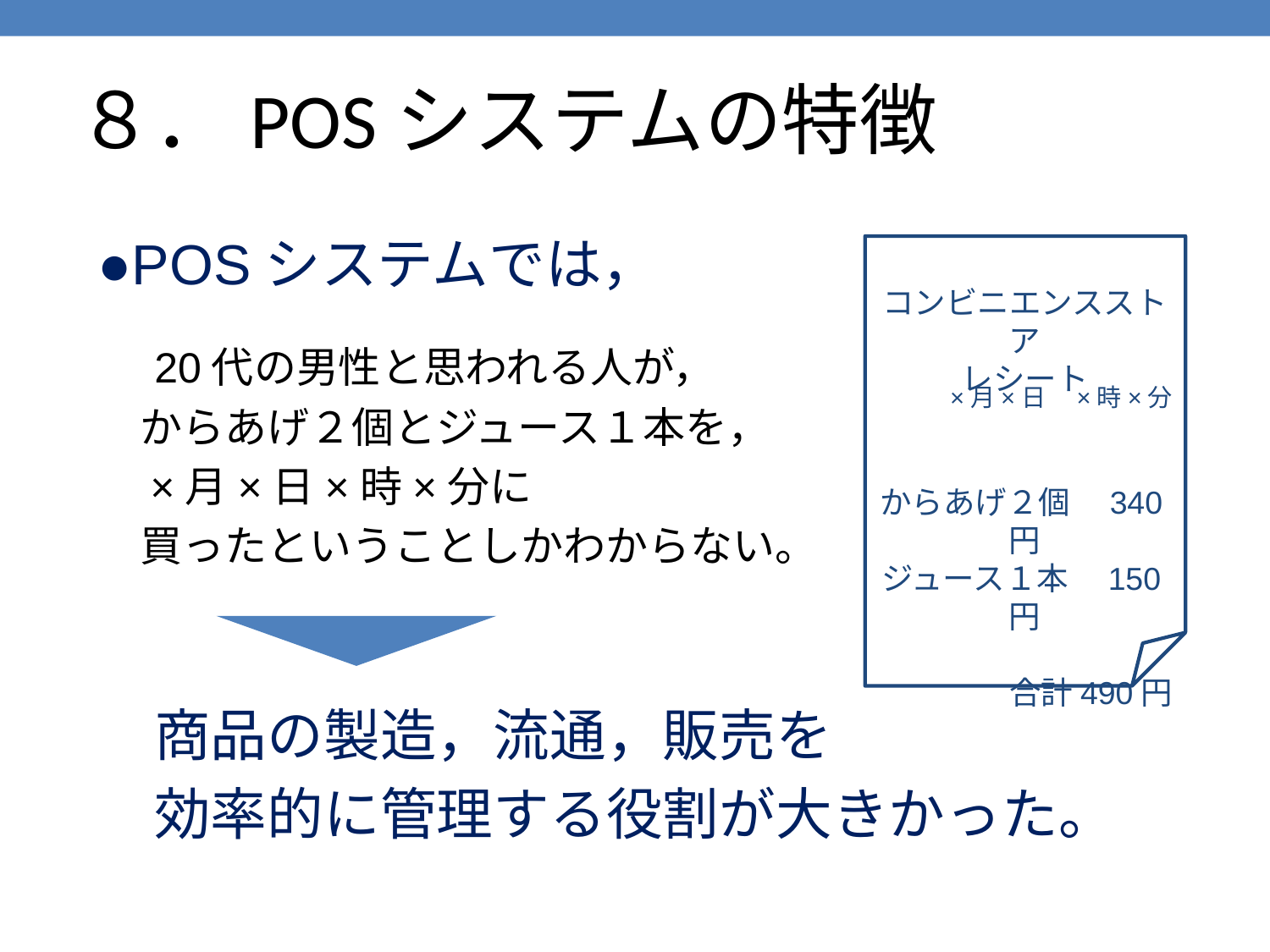

# ８．POSシステムの特徴
●POSシステムでは，

　20代の男性と思われる人が，
　からあげ２個とジュース１本を，
　×月×日×時×分に
　買ったということしかわからない。

　商品の製造，流通，販売を
　効率的に管理する役割が大きかった。

コンビニエンスストア
レシート
×月×日　×時×分
からあげ２個　340円
ジュース１本　150円

合計490円